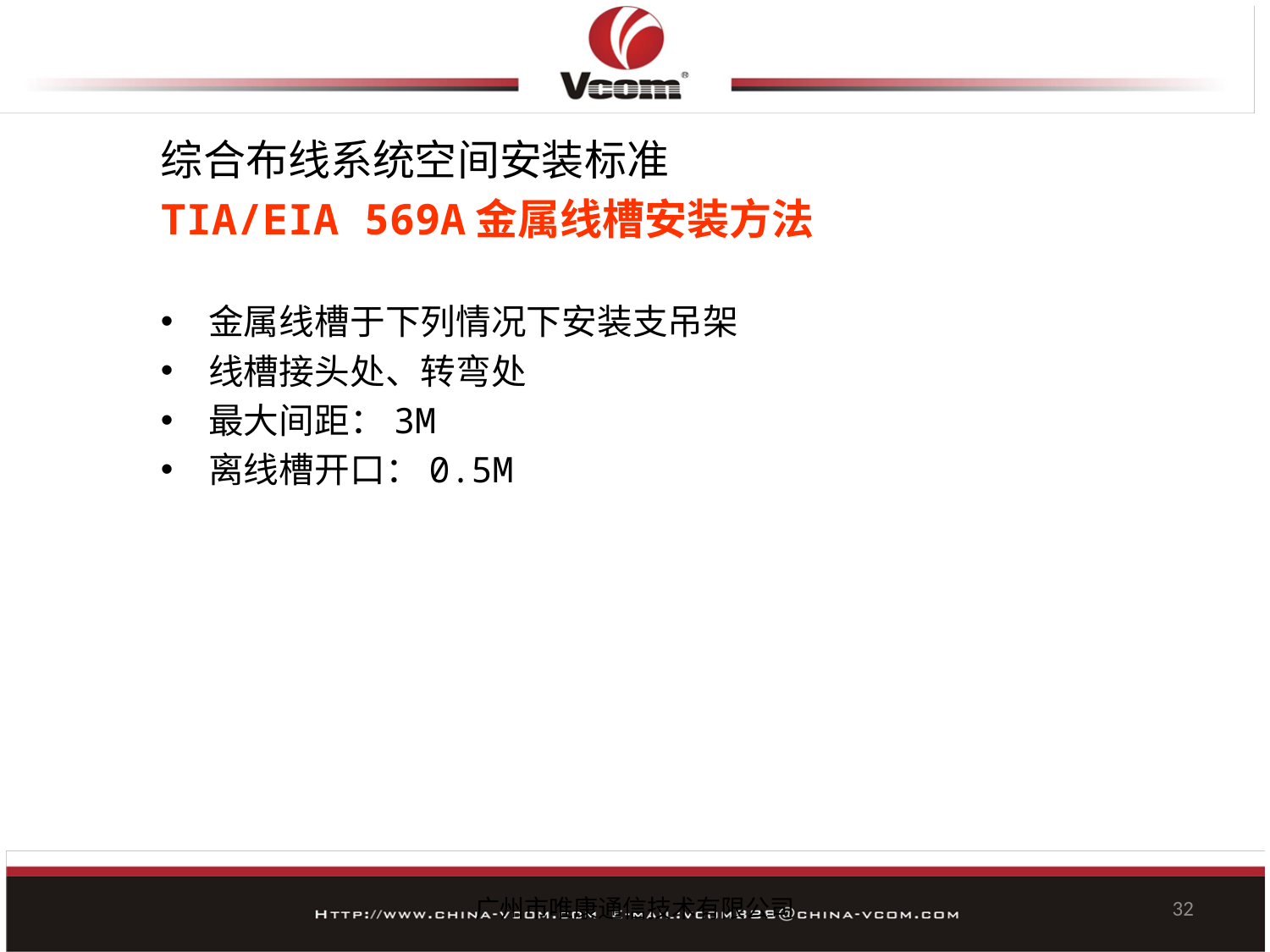

综合布线系统空间安装标准
TIA/EIA 569A金属线槽安装方法

金属线槽于下列情况下安装支吊架
线槽接头处、转弯处
最大间距：3M
离线槽开口：0.5M
广州市唯康通信技术有限公司
32